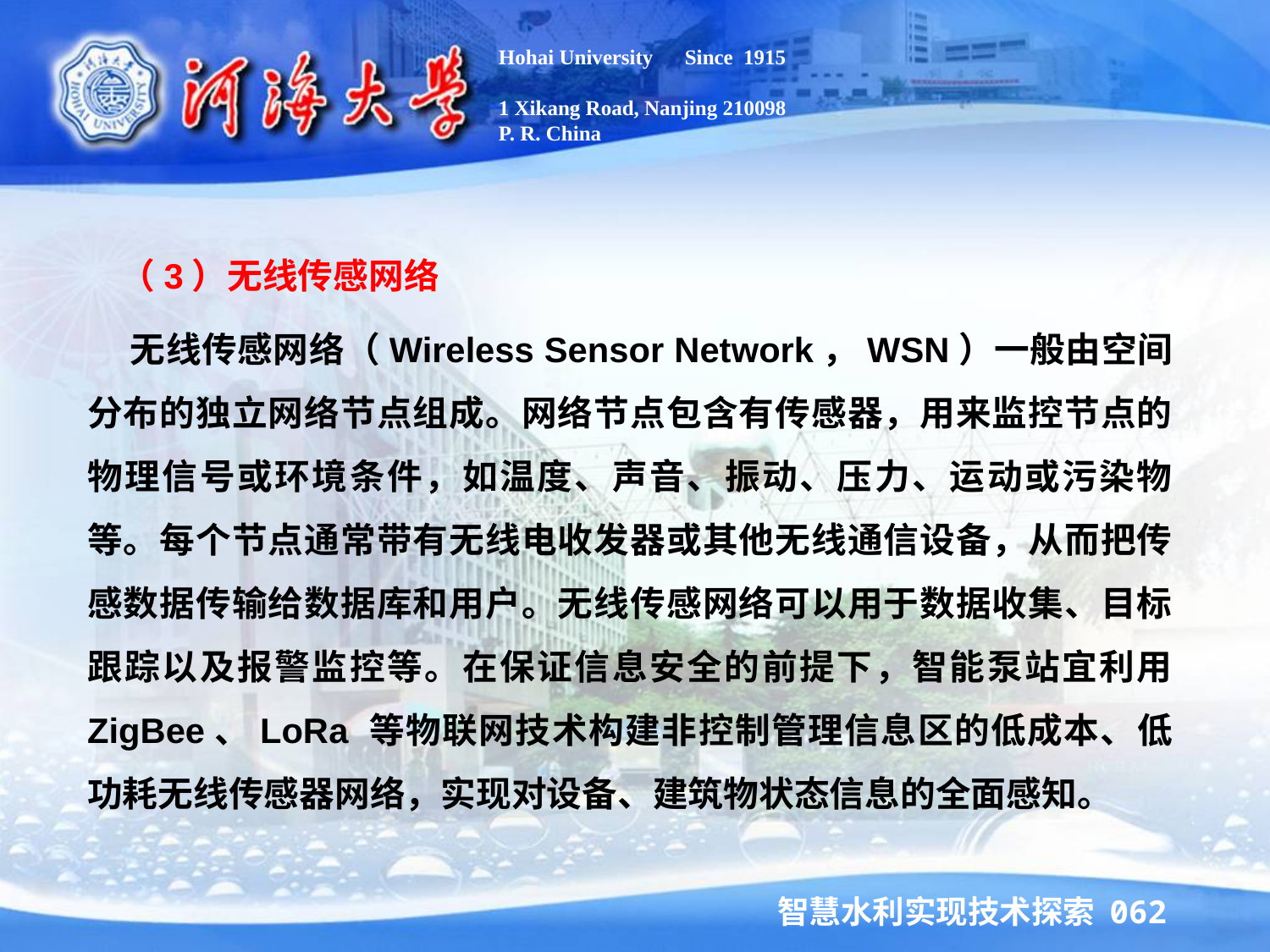

Hohai University      Since  1915
1 Xikang Road, Nanjing 210098
P. R. China
   （3）无线传感网络
    无线传感网络（Wireless Sensor Network，WSN）一般由空间分布的独立网络节点组成。网络节点包含有传感器，用来监控节点的物理信号或环境条件，如温度、声音、振动、压力、运动或污染物等。每个节点通常带有无线电收发器或其他无线通信设备，从而把传感数据传输给数据库和用户。无线传感网络可以用于数据收集、目标跟踪以及报警监控等。在保证信息安全的前提下，智能泵站宜利用 ZigBee、LoRa 等物联网技术构建非控制管理信息区的低成本、低功耗无线传感器网络，实现对设备、建筑物状态信息的全面感知。
智慧水利实现技术探索 062